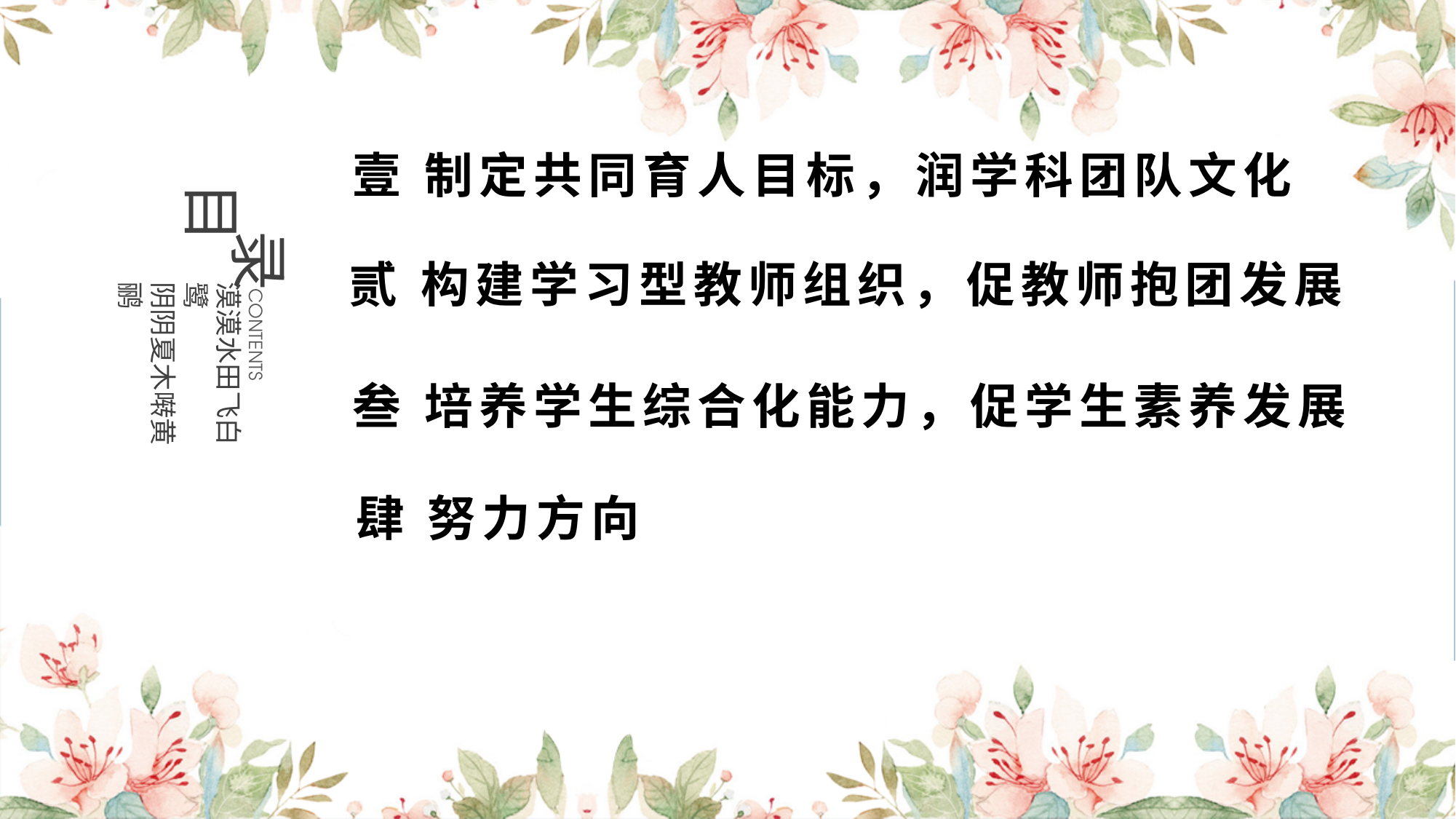

壹 制定共同育人目标，润学科团队文化
目
录
贰 构建学习型教师组织，促教师抱团发展
漠漠水田飞白鹭
阴阴夏木啭黄鹂
CONTENTS
叁 培养学生综合化能力，促学生素养发展
肆 努力方向